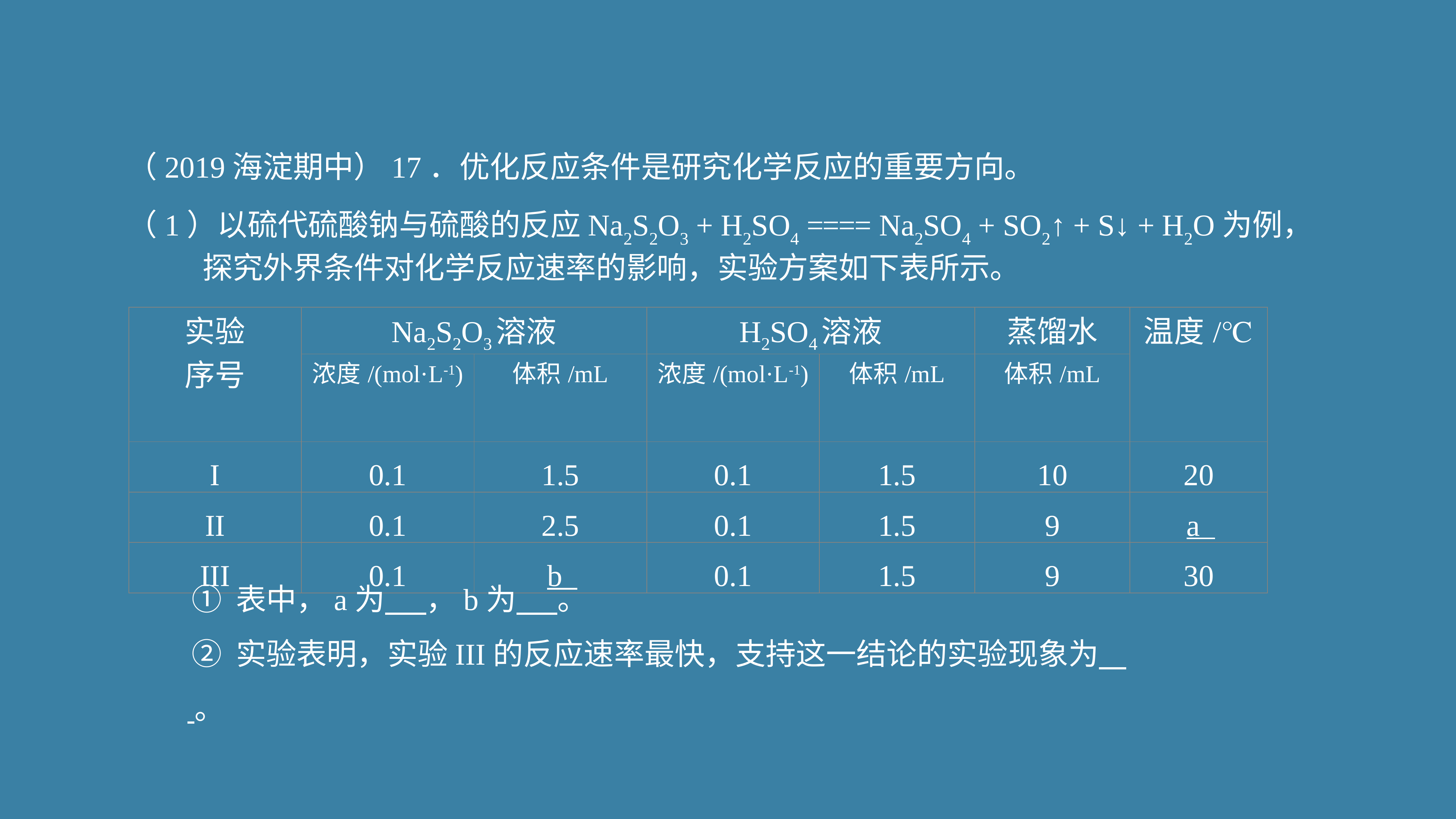

（2019海淀期中）17．优化反应条件是研究化学反应的重要方向。
（1）以硫代硫酸钠与硫酸的反应Na2S2O3 + H2SO4 ==== Na2SO4 + SO2↑ + S↓ + H2O为例，
          探究外界条件对化学反应速率的影响，实验方案如下表所示。
| 实验 序号 | Na2S2O3溶液 |  | H2SO4溶液 |  | 蒸馏水 | 温度/℃ |
| --- | --- | --- | --- | --- | --- | --- |
|  | 浓度/(mol·L-1) | 体积/mL | 浓度/(mol·L-1) | 体积/mL | 体积/mL |  |
| I | 0.1 | 1.5 | 0.1 | 1.5 | 10 | 20 |
| II | 0.1 | 2.5 | 0.1 | 1.5 | 9 | a |
| III | 0.1 | b | 0.1 | 1.5 | 9 | 30 |

① 表中，a为      ，b为      。
② 实验表明，实验III的反应速率最快，支持这一结论的实验现象为      。